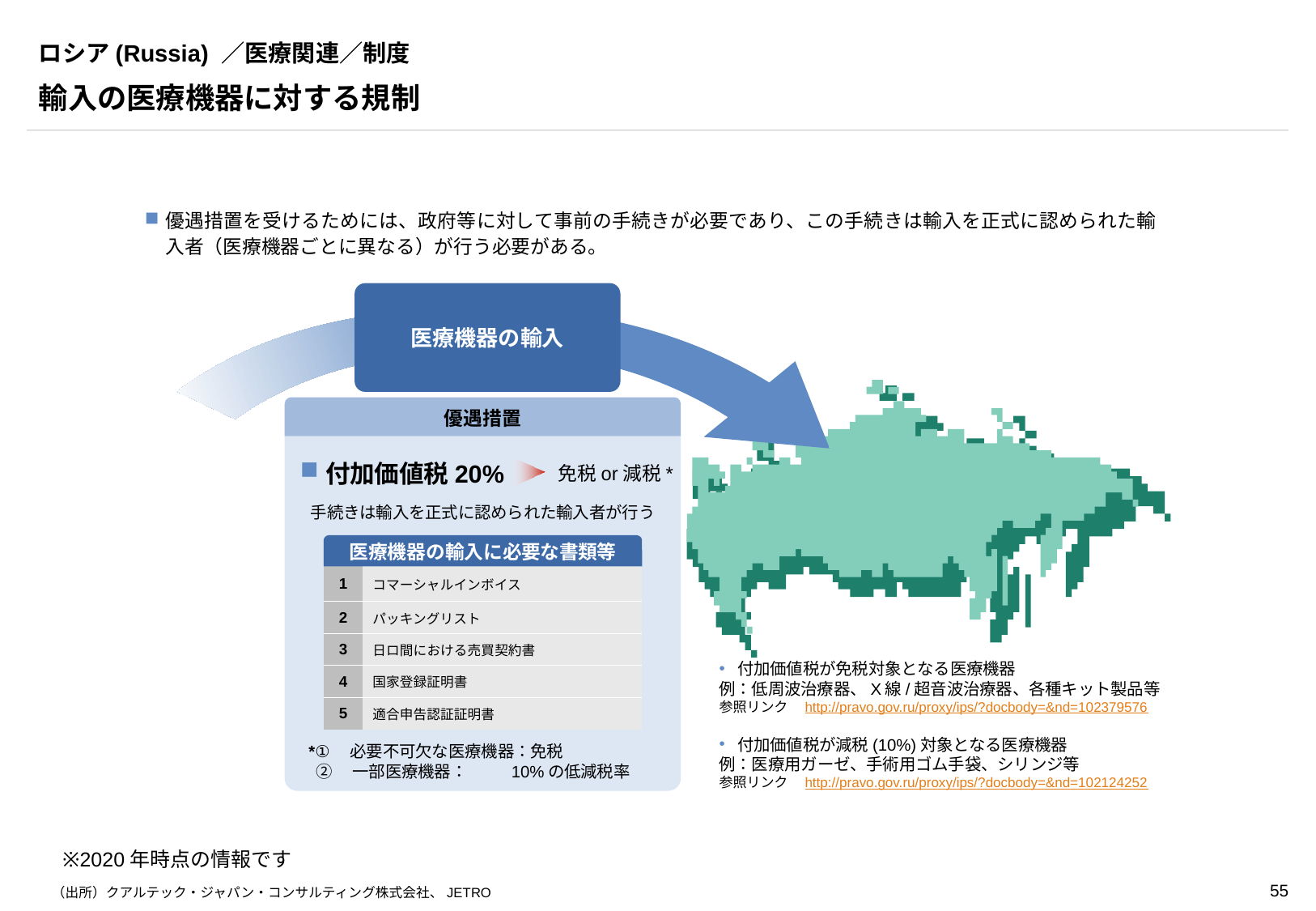

# ロシア(Russia) ／医療関連／制度
輸入の医療機器に対する規制
優遇措置を受けるためには、政府等に対して事前の手続きが必要であり、この手続きは輸入を正式に認められた輸入者（医療機器ごとに異なる）が行う必要がある。
医療機器の輸入

優遇措置

付加価値税20%

免税or減税*
手続きは輸入を正式に認められた輸入者が行う
医療機器の輸入に必要な書類等
| 1 | コマーシャルインボイス |
| --- | --- |
| 2 | パッキングリスト |
| 3 | 日ロ間における売買契約書 |
| 4 | 国家登録証明書 |
| 5 | 適合申告認証証明書 |
付加価値税が免税対象となる医療機器
例：低周波治療器、X線/超音波治療器、各種キット製品等
参照リンク　http://pravo.gov.ru/proxy/ips/?docbody=&nd=102379576

付加価値税が減税(10%)対象となる医療機器
例：医療用ガーゼ、手術用ゴム手袋、シリンジ等
参照リンク　http://pravo.gov.ru/proxy/ips/?docbody=&nd=102124252

*①　必要不可欠な医療機器：免税
  ②　一部医療機器：           10%の低減税率
※2020年時点の情報です
（出所）クアルテック・ジャパン・コンサルティング株式会社、JETRO